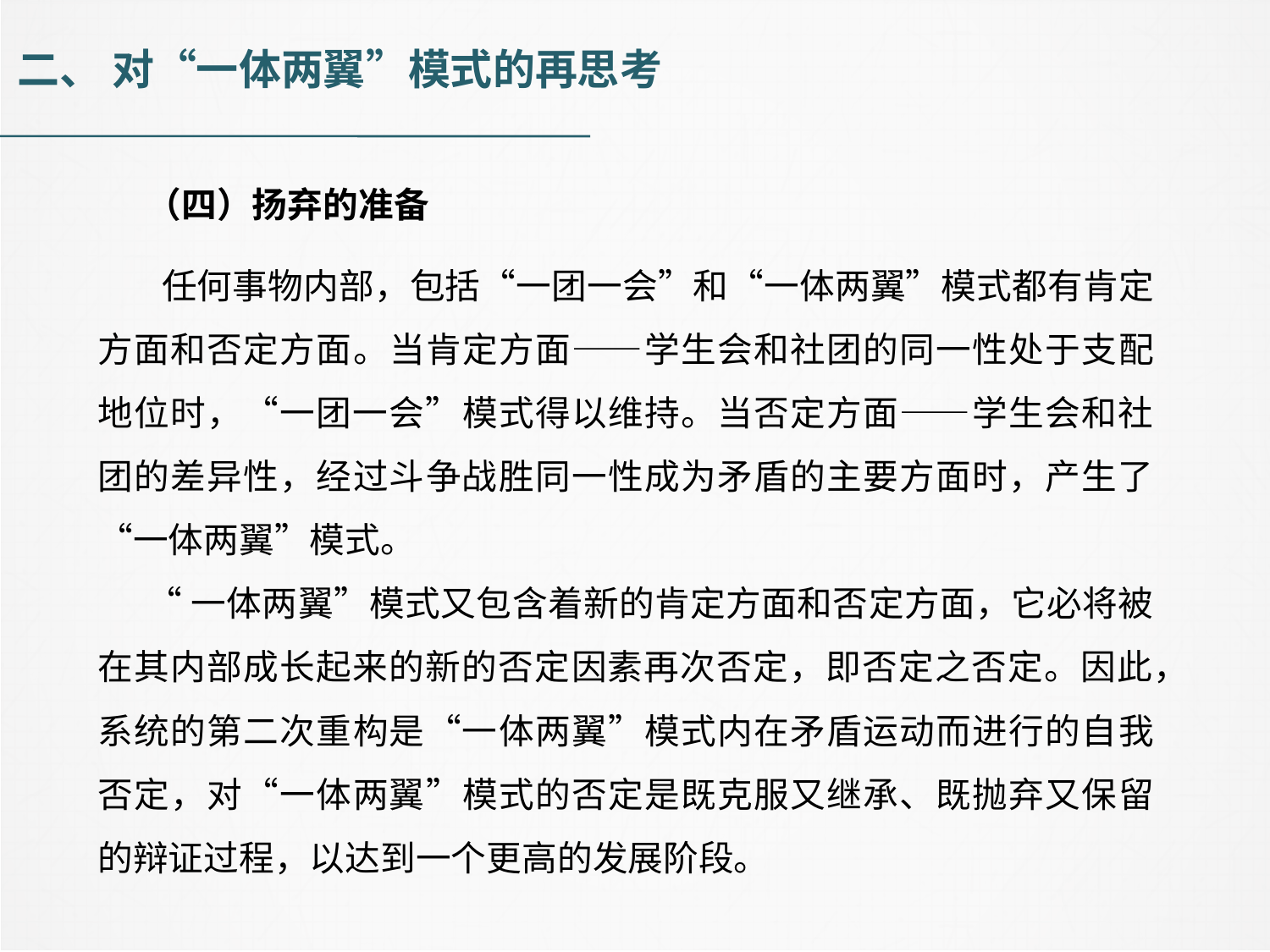

二、 对“一体两翼”模式的再思考
     （四）扬弃的准备
       任何事物内部，包括“一团一会”和“一体两翼”模式都有肯定方面和否定方面。当肯定方面——学生会和社团的同一性处于支配地位时，“一团一会”模式得以维持。当否定方面——学生会和社团的差异性，经过斗争战胜同一性成为矛盾的主要方面时，产生了“一体两翼”模式。
      “一体两翼”模式又包含着新的肯定方面和否定方面，它必将被在其内部成长起来的新的否定因素再次否定，即否定之否定。因此，系统的第二次重构是“一体两翼”模式内在矛盾运动而进行的自我否定，对“一体两翼”模式的否定是既克服又继承、既抛弃又保留的辩证过程，以达到一个更高的发展阶段。